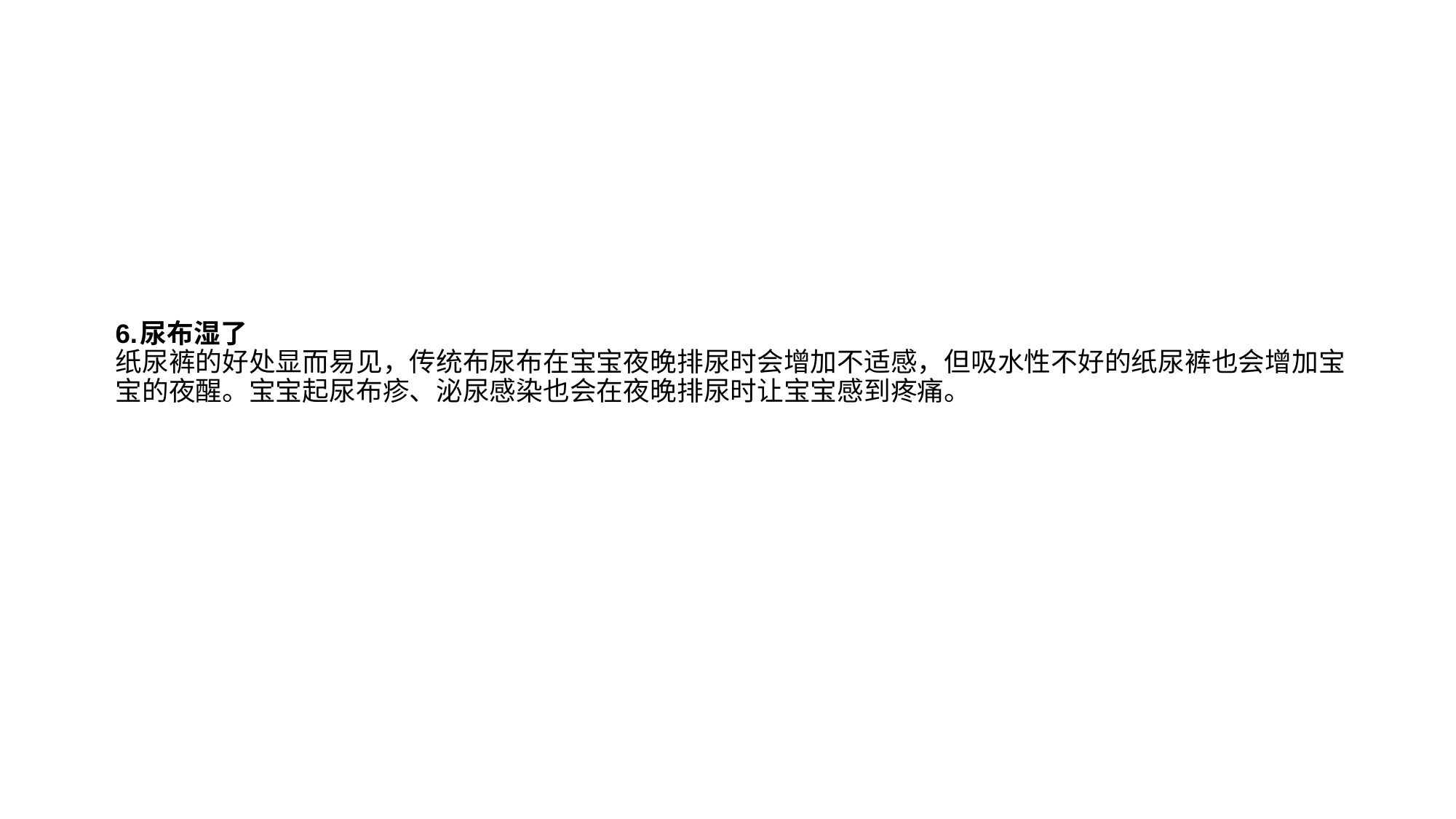

# 6.尿布湿了　　 纸尿裤的好处显而易见，传统布尿布在宝宝夜晚排尿时会增加不适感，但吸水性不好的纸尿裤也会增加宝宝的夜醒。宝宝起尿布疹、泌尿感染也会在夜晚排尿时让宝宝感到疼痛。